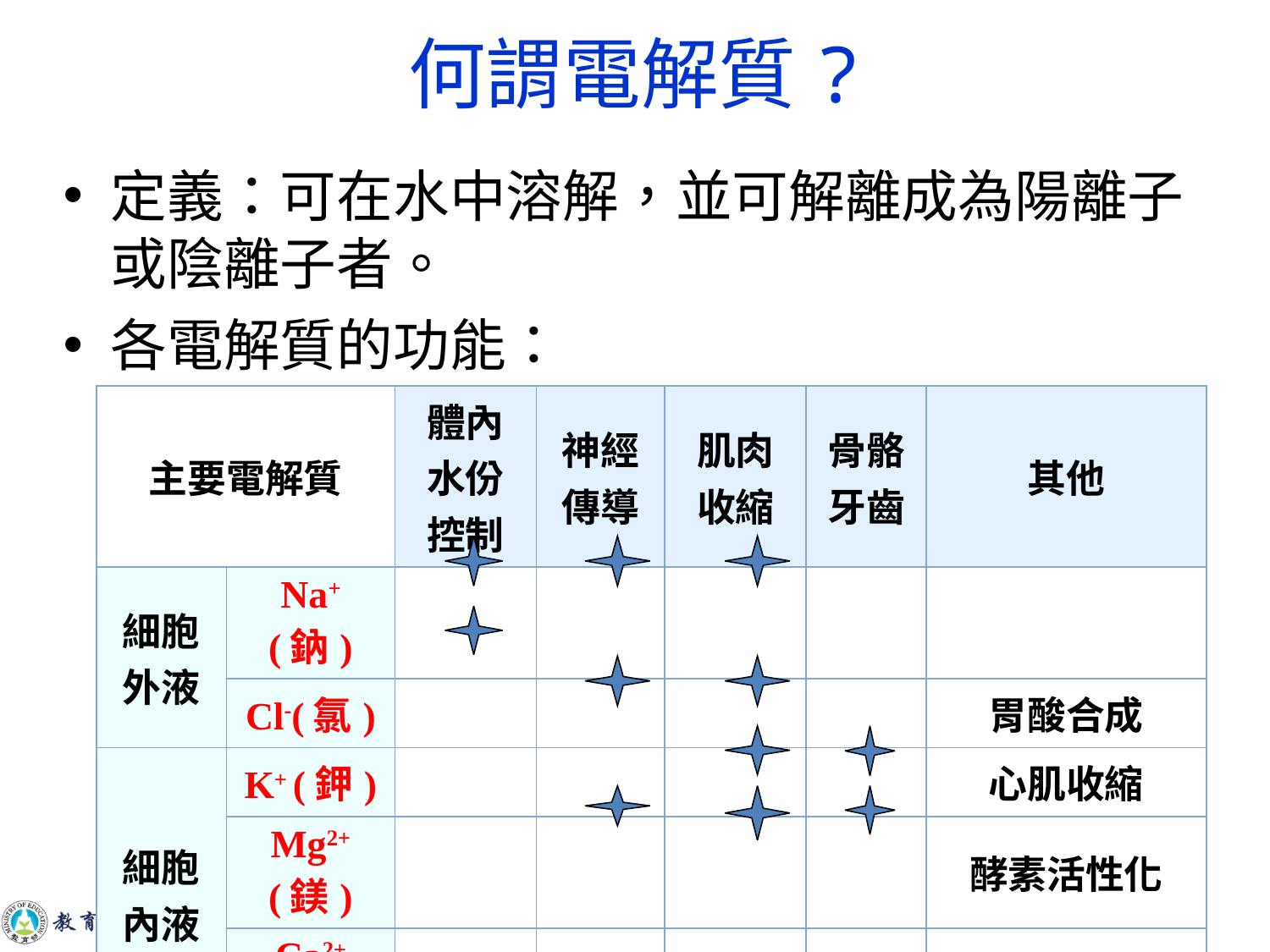

# 何謂電解質?

定義：可在水中溶解，並可解離成為陽離子或陰離子者。
各電解質的功能：

| 主要電解質 |  | 體內水份控制 | 神經傳導 | 肌肉收縮 | 骨骼牙齒 | 其他 |
| --- | --- | --- | --- | --- | --- | --- |
| 細胞外液 | Na+(鈉) |  |  |  |  |  |
|  | Cl-(氯) |  |  |  |  | 胃酸合成 |
| 細胞內液 | K+ (鉀) |  |  |  |  | 心肌收縮 |
|  | Mg2+(鎂) |  |  |  |  | 酵素活性化 |
|  | Ca2+(鈣) |  |  |  |  | 血液凝固 |